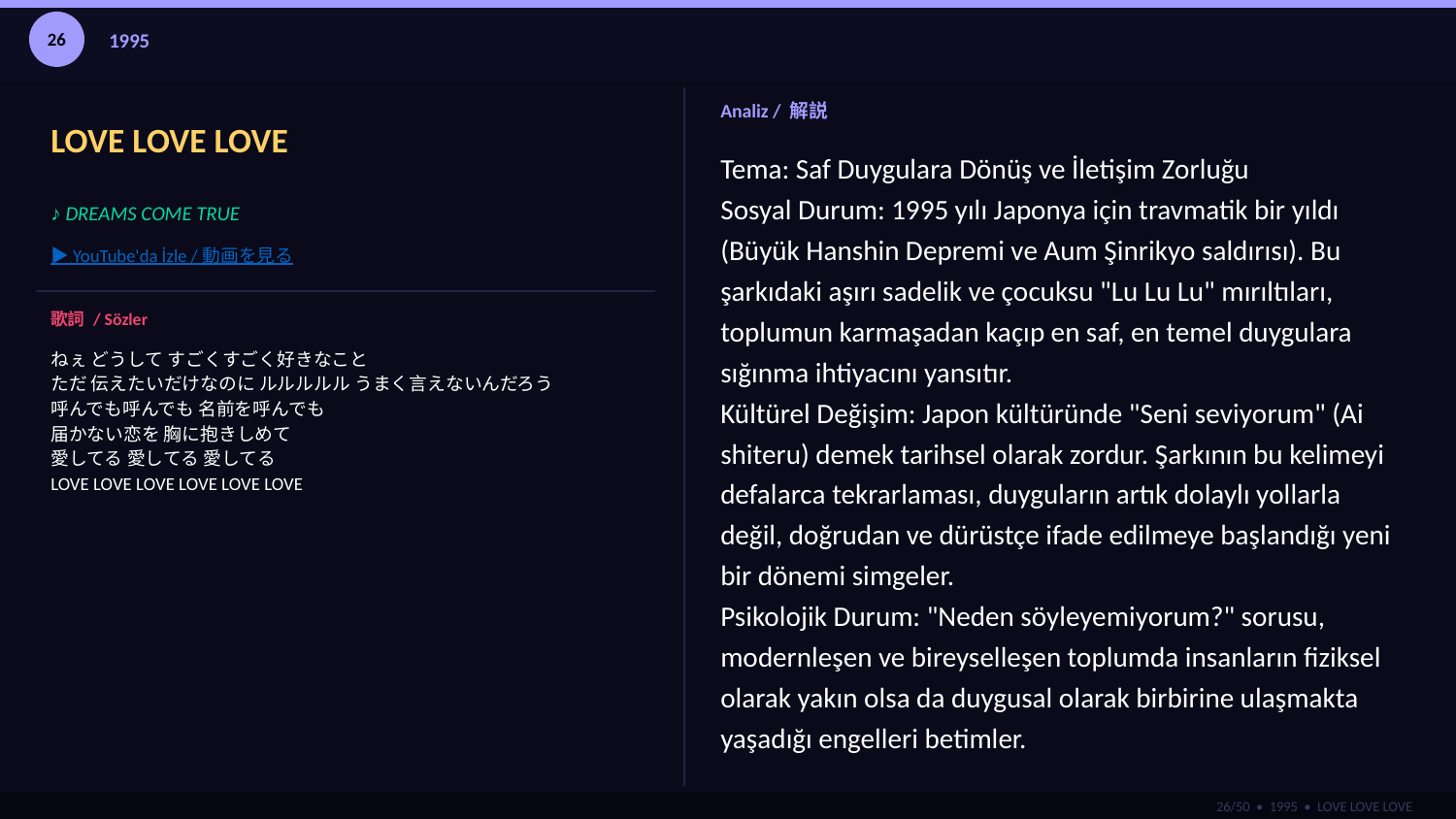

26
1995
LOVE LOVE LOVE

Analiz / 解説
Tema: Saf Duygulara Dönüş ve İletişim Zorluğu
Sosyal Durum: 1995 yılı Japonya için travmatik bir yıldı (Büyük Hanshin Depremi ve Aum Şinrikyo saldırısı). Bu şarkıdaki aşırı sadelik ve çocuksu "Lu Lu Lu" mırıltıları, toplumun karmaşadan kaçıp en saf, en temel duygulara sığınma ihtiyacını yansıtır.
Kültürel Değişim: Japon kültüründe "Seni seviyorum" (Ai shiteru) demek tarihsel olarak zordur. Şarkının bu kelimeyi defalarca tekrarlaması, duyguların artık dolaylı yollarla değil, doğrudan ve dürüstçe ifade edilmeye başlandığı yeni bir dönemi simgeler.
Psikolojik Durum: "Neden söyleyemiyorum?" sorusu, modernleşen ve bireyselleşen toplumda insanların fiziksel olarak yakın olsa da duygusal olarak birbirine ulaşmakta yaşadığı engelleri betimler.
♪ DREAMS COME TRUE
▶ YouTube'da İzle / 動画を見る

歌詞 / Sözler
ねぇ どうして すごくすごく好きなこと
ただ 伝えたいだけなのに ルルルルル うまく言えないんだろう
呼んでも呼んでも 名前を呼んでも
届かない恋を 胸に抱きしめて
愛してる 愛してる 愛してる
LOVE LOVE LOVE LOVE LOVE LOVE

26/50  •  1995  •  LOVE LOVE LOVE